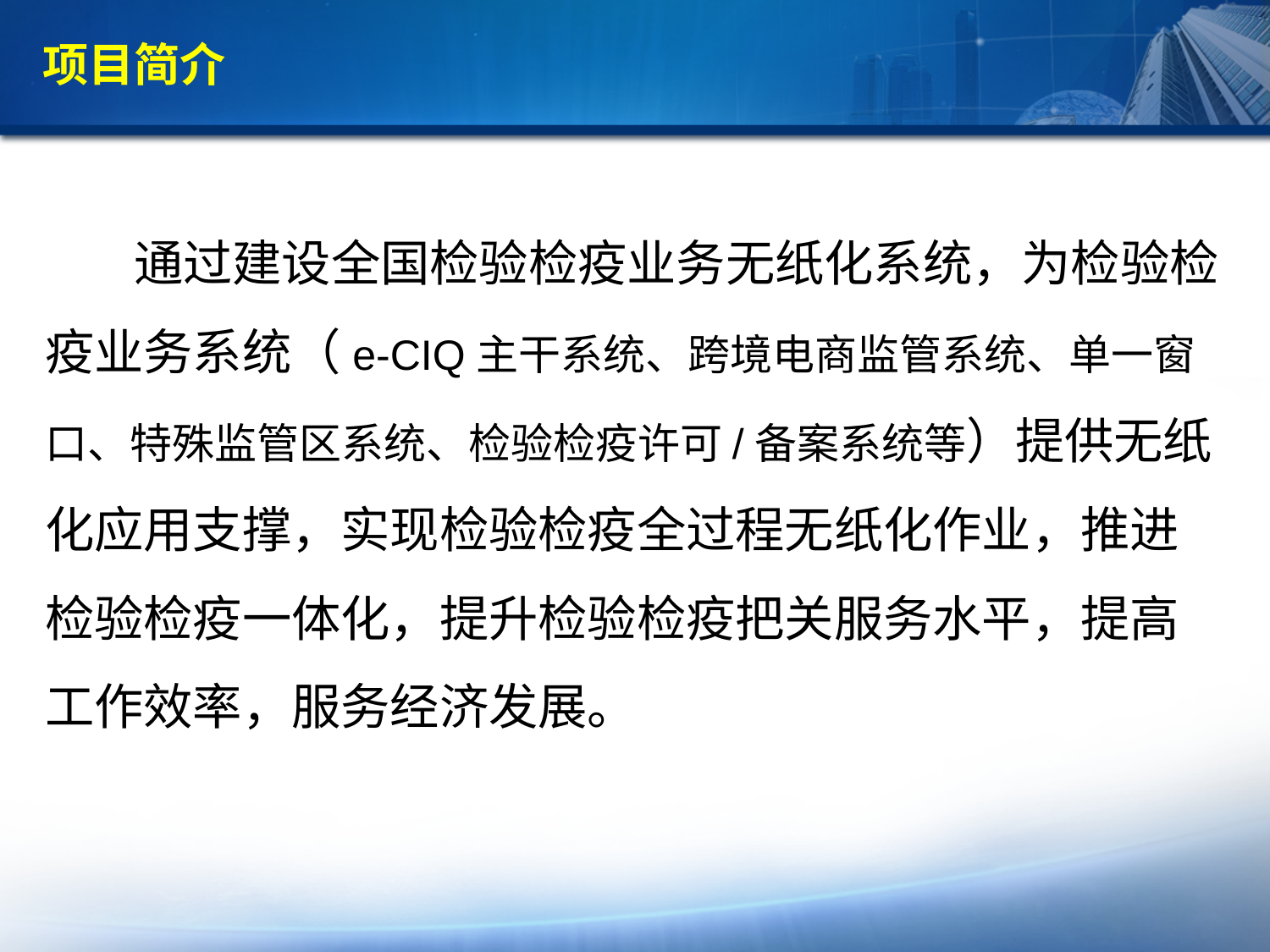

项目简介
       通过建设全国检验检疫业务无纸化系统，为检验检疫业务系统（e-CIQ主干系统、跨境电商监管系统、单一窗口、特殊监管区系统、检验检疫许可/备案系统等）提供无纸化应用支撑，实现检验检疫全过程无纸化作业，推进检验检疫一体化，提升检验检疫把关服务水平，提高工作效率，服务经济发展。